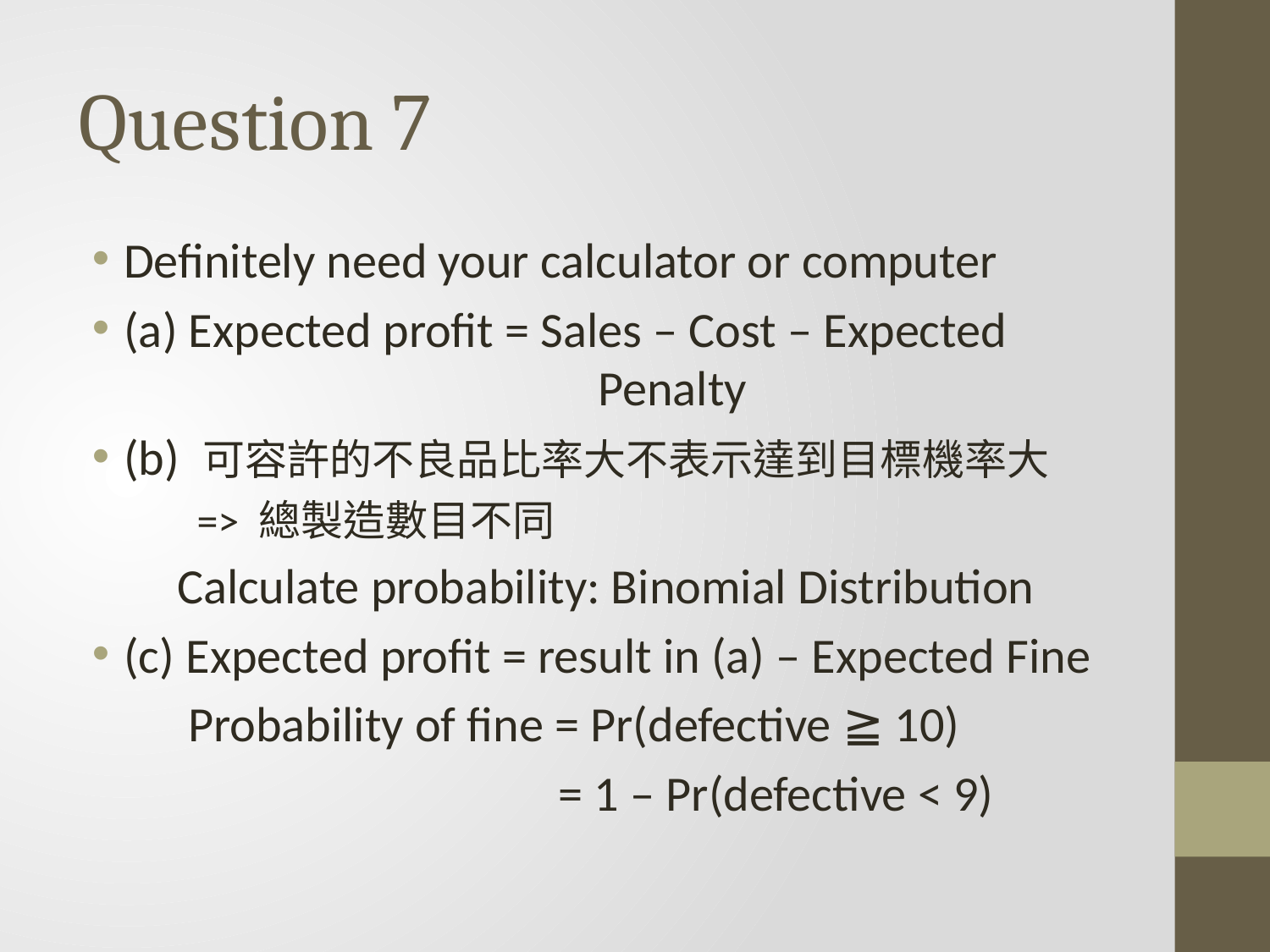

# Question 7
Definitely need your calculator or computer
(a) Expected profit = Sales – Cost – Expected         	                               Penalty
(b) 可容許的不良品比率大不表示達到目標機率大
           => 總製造數目不同
         Calculate probability: Binomial Distribution
(c) Expected profit = result in (a) – Expected Fine
          Probability of fine = Pr(defective ≧ 10)
                                           = 1 – Pr(defective < 9)